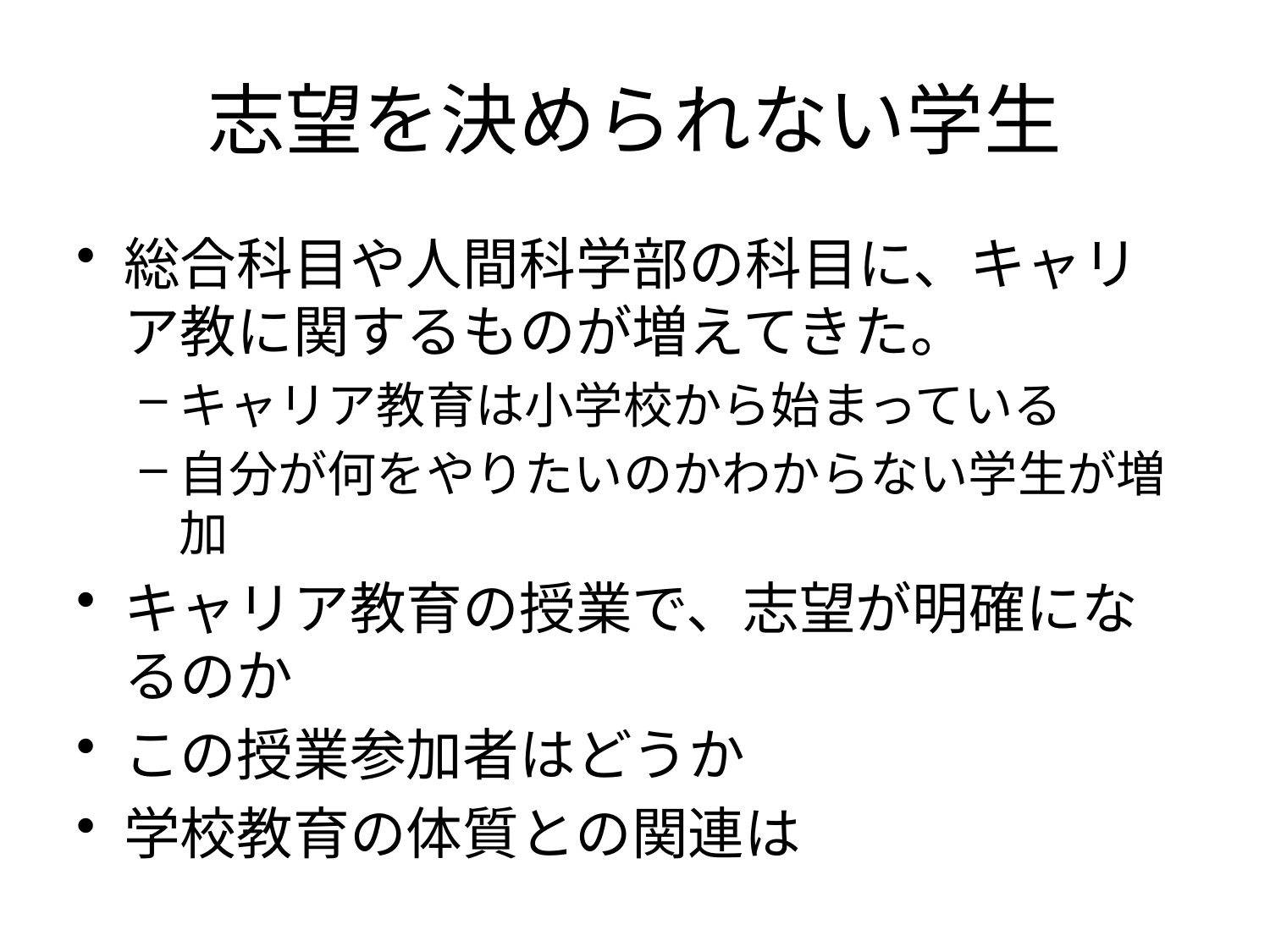

# 志望を決められない学生
総合科目や人間科学部の科目に、キャリア教に関するものが増えてきた。
キャリア教育は小学校から始まっている
自分が何をやりたいのかわからない学生が増加
キャリア教育の授業で、志望が明確になるのか
この授業参加者はどうか
学校教育の体質との関連は